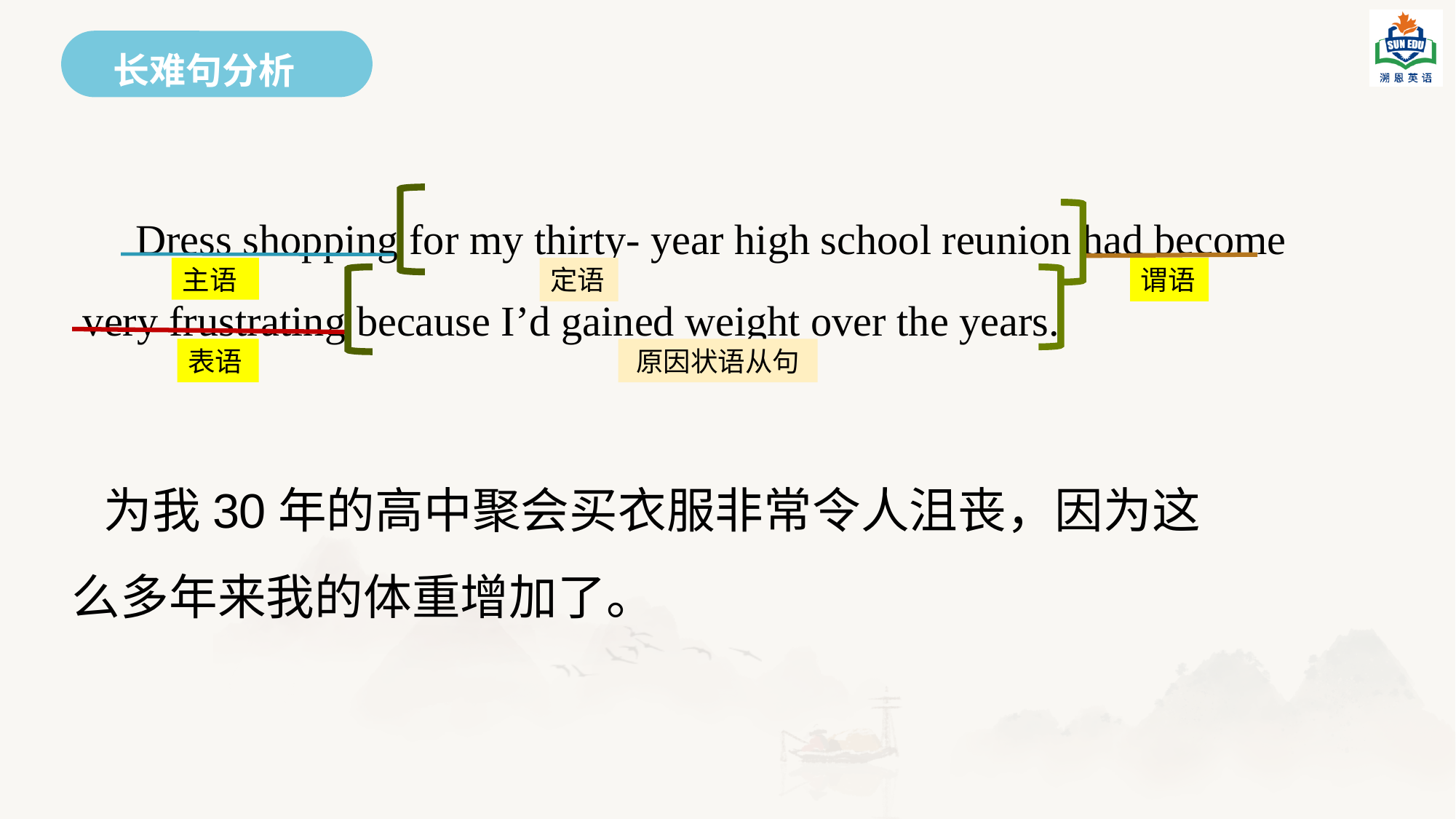

长难句分析
     Dress shopping for my thirty- year high school reunion had become very frustrating because I’d gained weight over the years.

主语
定语
谓语

表语
原因状语从句
为我30年的高中聚会买衣服非常令人沮丧，因为这么多年来我的体重增加了。